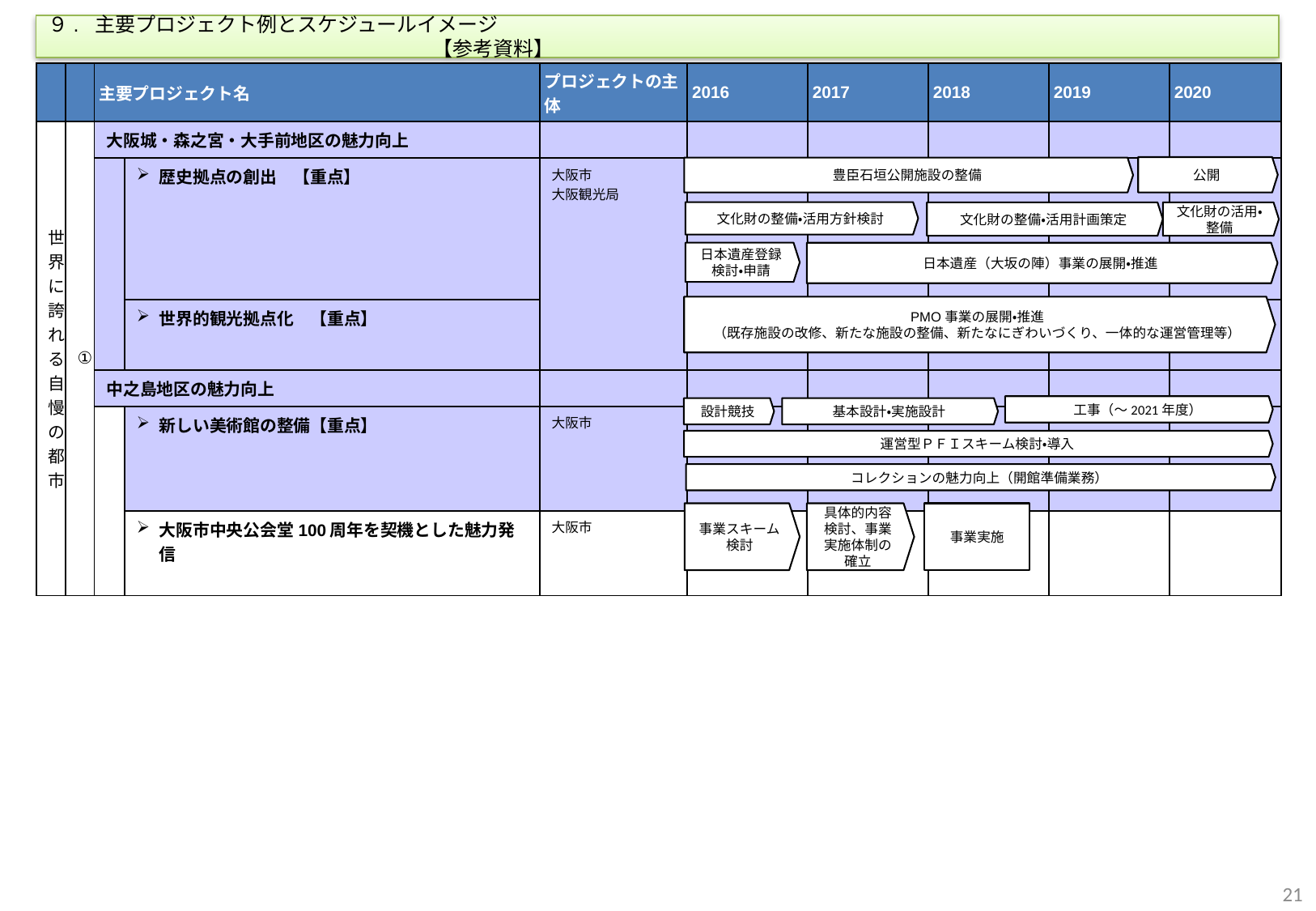

９.  主要プロジェクト例とスケジュールイメージ　　　　　　　　　　　　　　　　　　　　　　　　　　　　　　　　　　　　　　　　　　　　　　　　　　　　　　　　【参考資料】
|  |  | 主要プロジェクト名 |  | プロジェクトの主体 | 2016 | 2017 | 2018 | 2019 | 2020 |
| --- | --- | --- | --- | --- | --- | --- | --- | --- | --- |
| 世界に誇れる自慢の都市 | ① | 大阪城・森之宮・大手前地区の魅力向上 |  |  |  |  |  |  |  |
|  |  |  | 歴史拠点の創出　【重点】 | 大阪市 大阪観光局 |  |  |  |  |  |
|  |  |  | 世界的観光拠点化　【重点】 |  |  |  |  |  |  |
|  |  | 中之島地区の魅力向上 |  |  |  |  |  |  |  |
|  |  |  | 新しい美術館の整備【重点】 | 大阪市 |  |  |  |  |  |
|  |  |  | 大阪市中央公会堂100周年を契機とした魅力発信 | 大阪市 |  |  |  |  |  |
公開
豊臣石垣公開施設の整備
文化財の整備・活用方針検討
文化財の活用・整備
文化財の整備・活用計画策定
日本遺産登録検討・申請
日本遺産（大坂の陣）事業の展開・推進
PMO事業の展開・推進
（既存施設の改修、新たな施設の整備、新たなにぎわいづくり、一体的な運営管理等）
工事（～2021年度）
設計競技
基本設計・実施設計
運営型ＰＦＩスキーム検討・導入
コレクションの魅力向上（開館準備業務）
事業スキーム検討
具体的内容検討、事業実施体制の
確立
事業実施
21